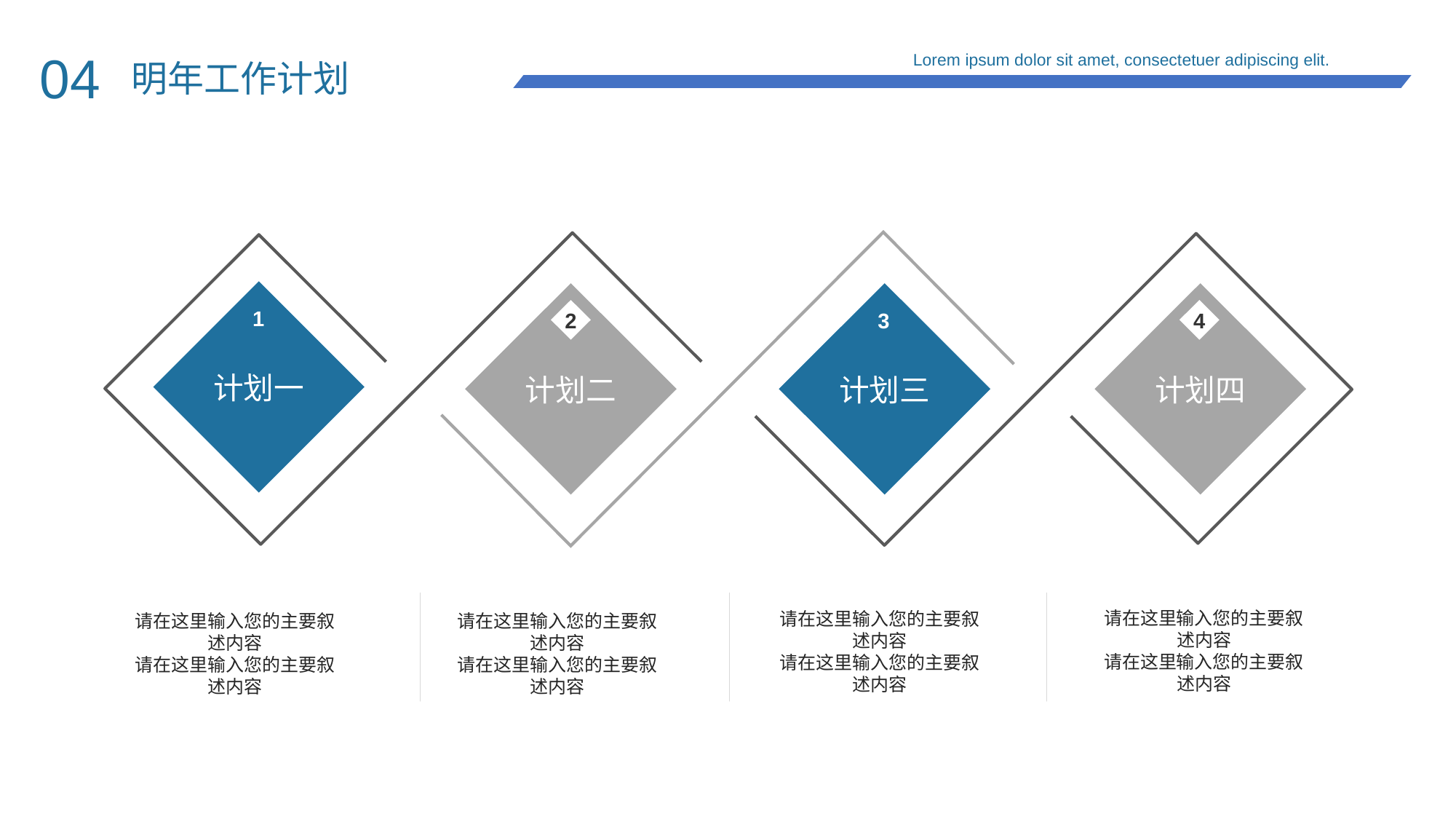

04
Lorem ipsum dolor sit amet, consectetuer adipiscing elit.
明年工作计划

计划一
1
计划二
2
计划三
3
计划四
4
02
01
请在这里输入您的主要叙述内容
请在这里输入您的主要叙述内容

请在这里输入您的主要叙述内容
请在这里输入您的主要叙述内容

请在这里输入您的主要叙述内容
请在这里输入您的主要叙述内容

请在这里输入您的主要叙述内容
请在这里输入您的主要叙述内容